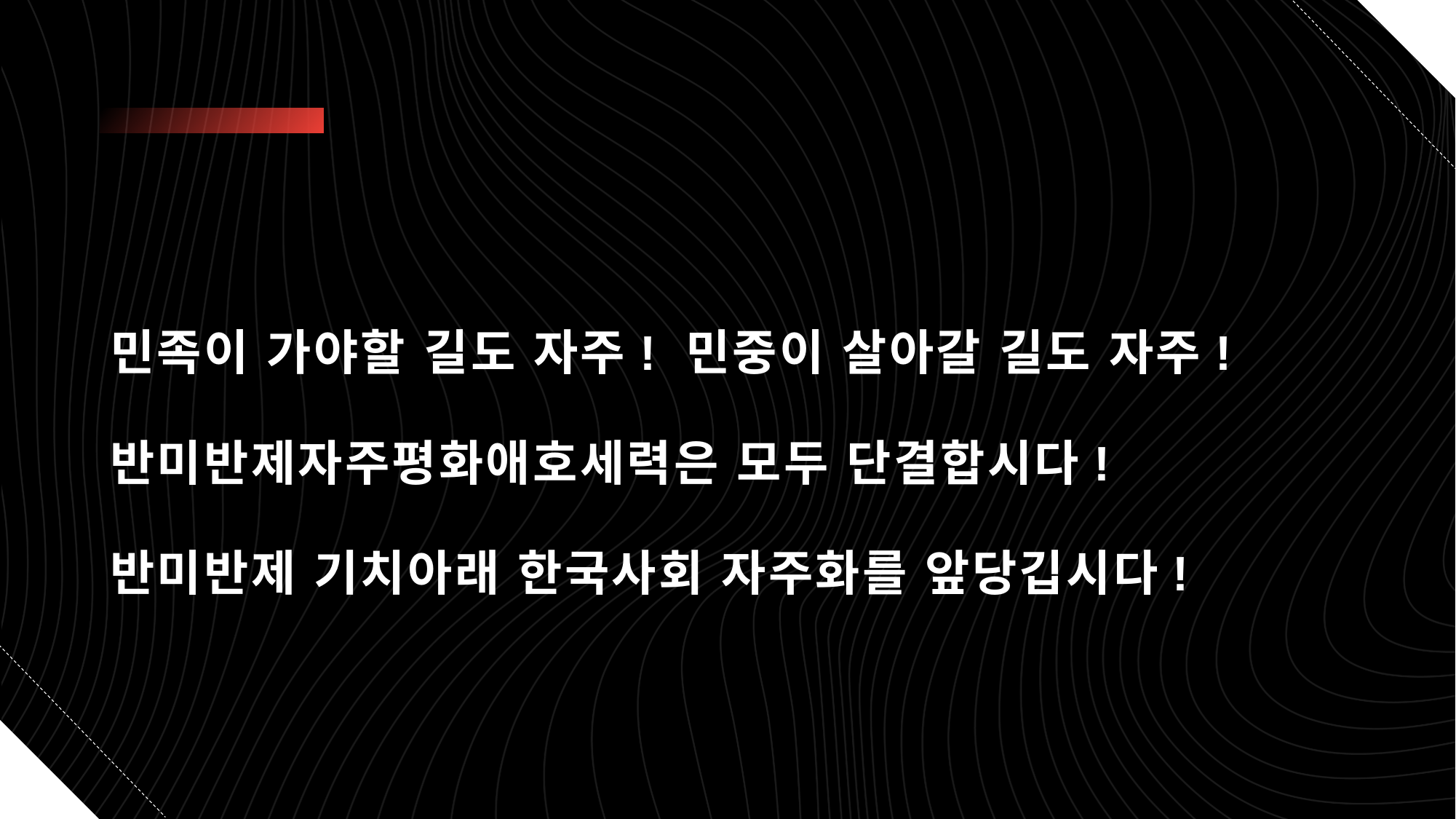

#
민족이 가야할 길도 자주! 민중이 살아갈 길도 자주!
반미반제자주평화애호세력은 모두 단결합시다!
반미반제 기치아래 한국사회 자주화를 앞당깁시다!